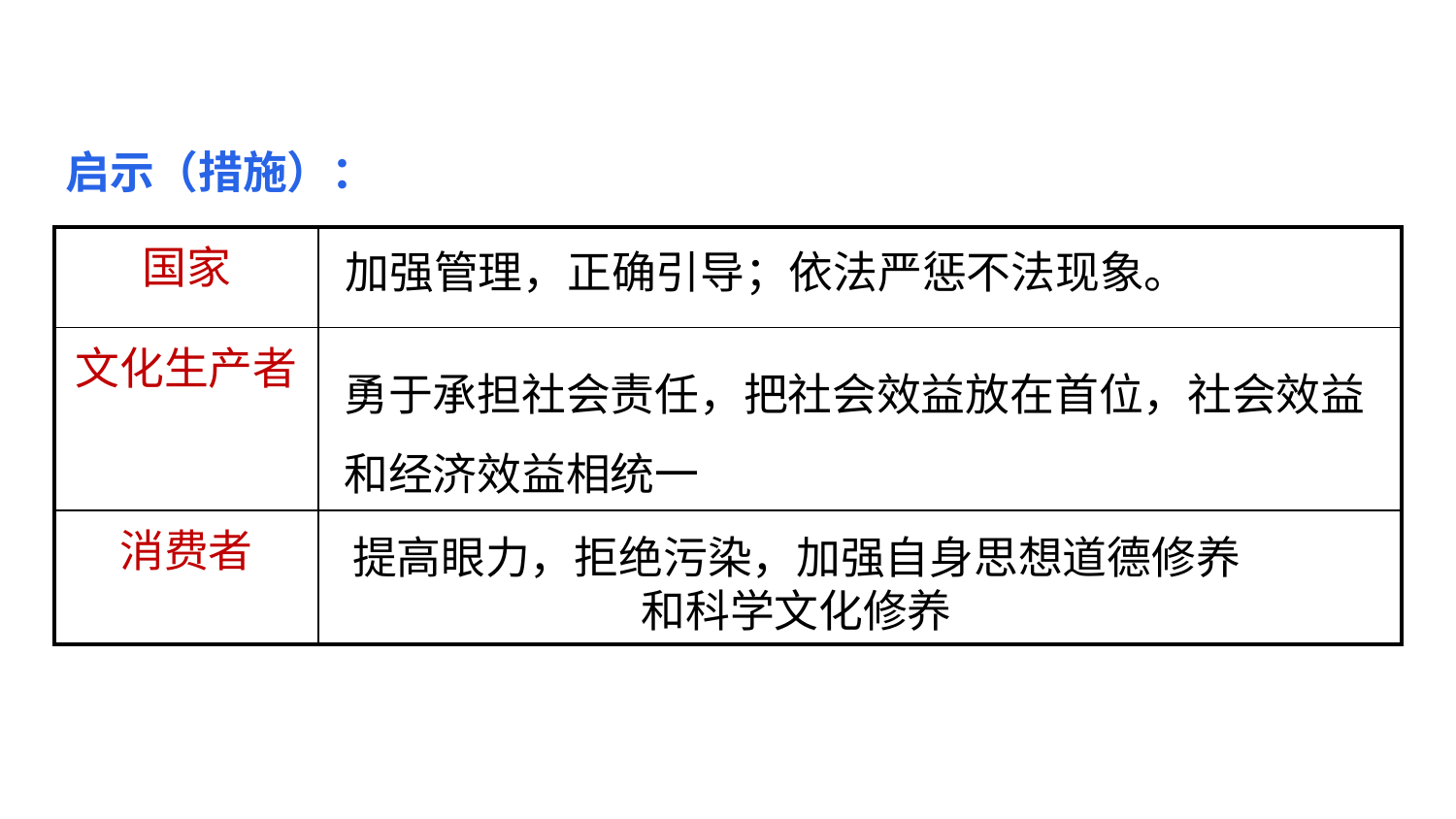

启示（措施）：
加强管理，正确引导；依法严惩不法现象。
| 国家 |  |
| --- | --- |
| 文化生产者 |  |
| 消费者 |  |
勇于承担社会责任，把社会效益放在首位，社会效益和经济效益相统一

提高眼力，拒绝污染，加强自身思想道德修养和科学文化修养